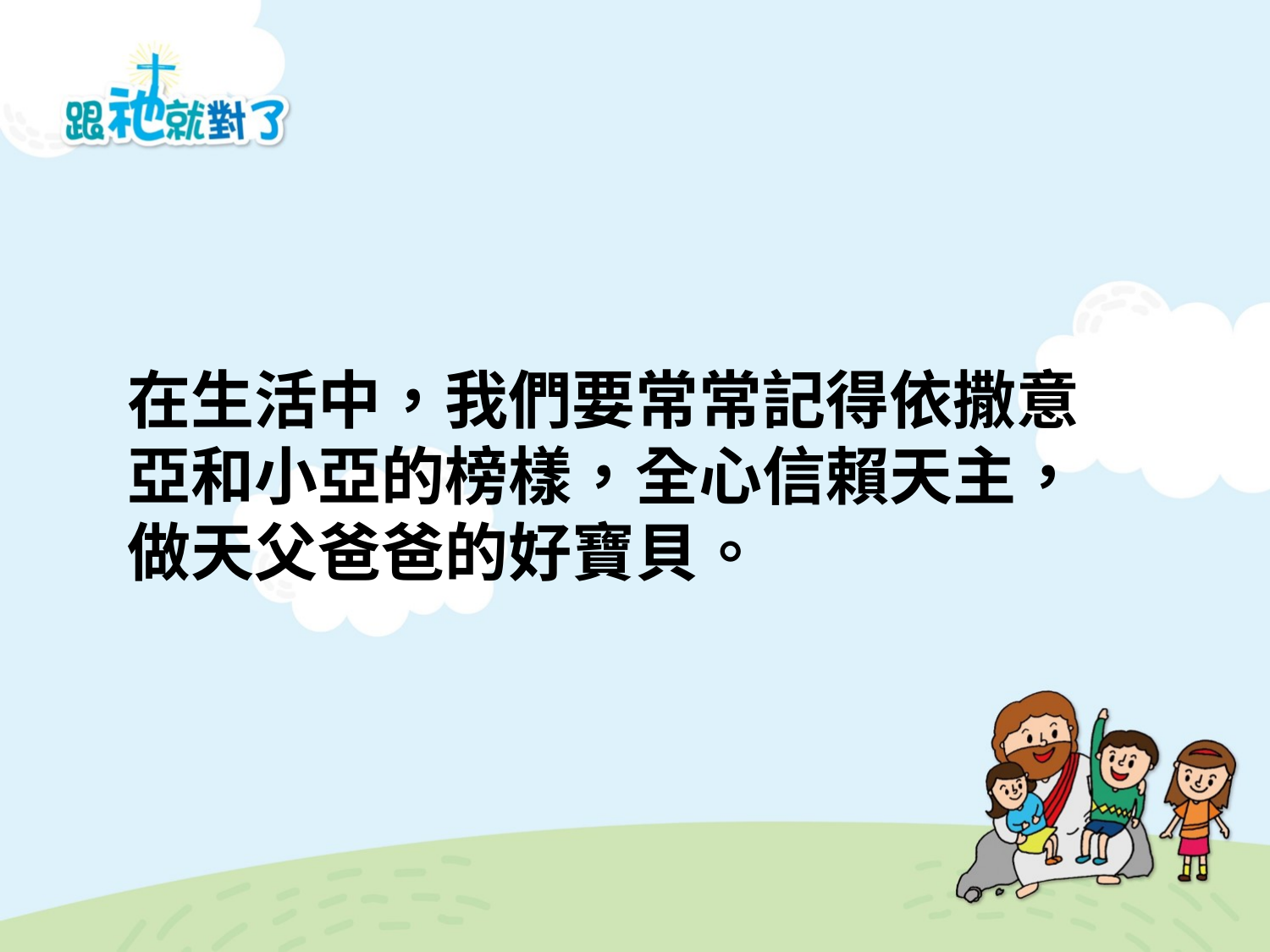

在生活中，我們要常常記得依撒意亞和小亞的榜樣，全心信賴天主，做天父爸爸的好寶貝。